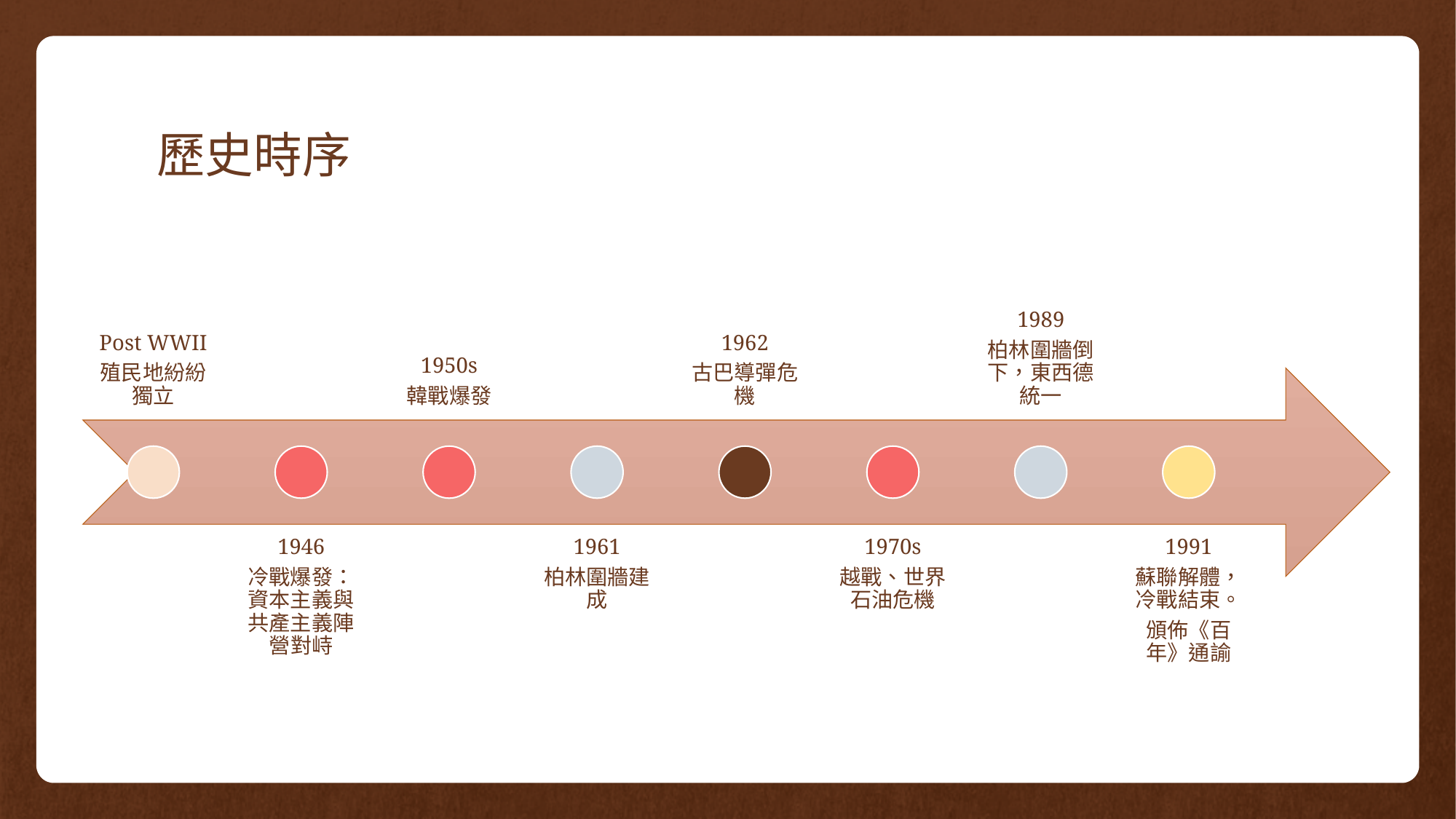

# 歷史時序
Post WWII
殖民地紛紛獨立
1946
冷戰爆發：資本主義與共產主義陣營對峙
1950s
韓戰爆發
1961
柏林圍牆建成
1962
古巴導彈危機
1970s
越戰、世界石油危機
1989
柏林圍牆倒下，東西德統一
1991
蘇聯解體，冷戰結束。
頒佈《百年》通諭